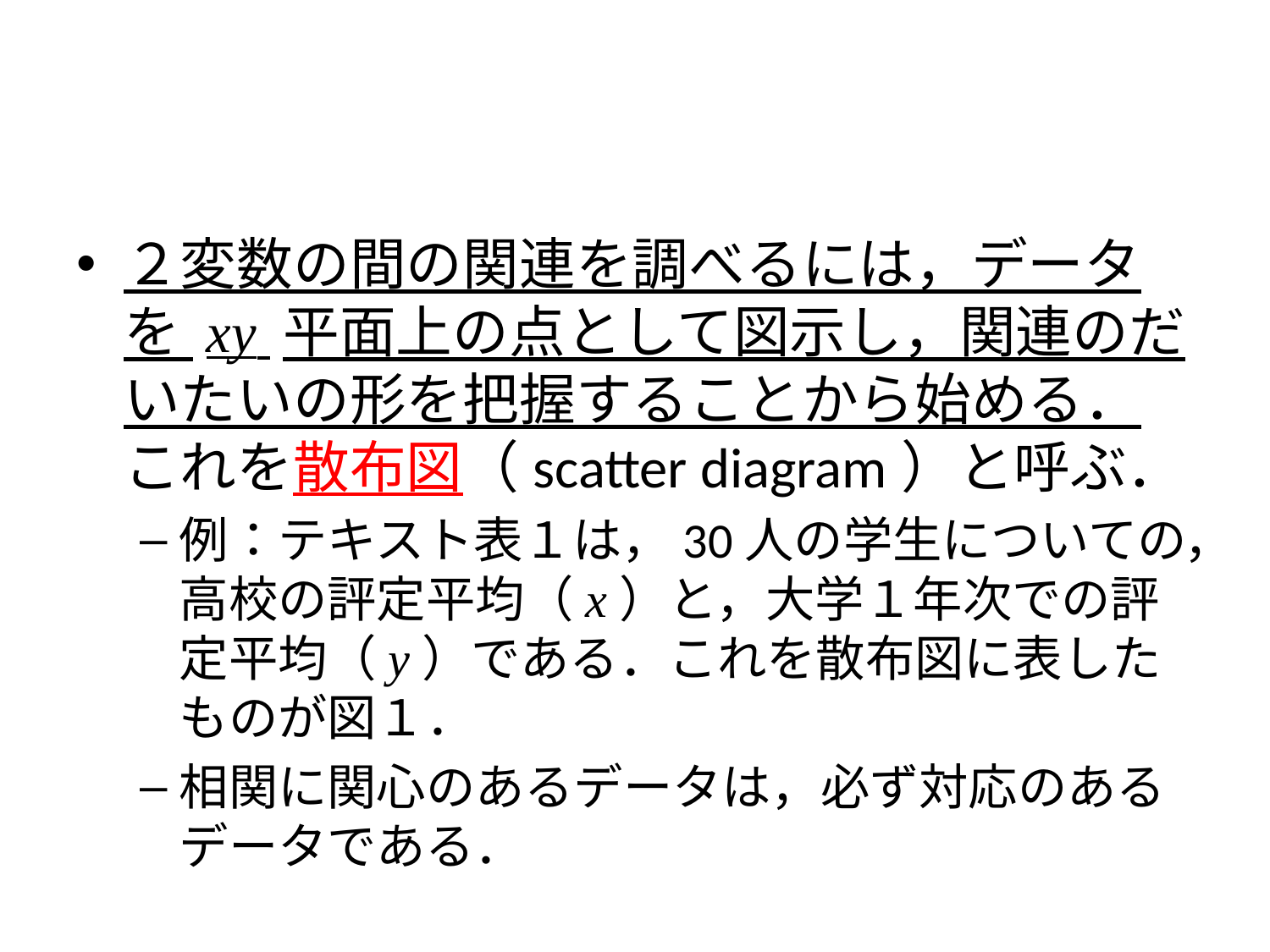

#
２変数の間の関連を調べるには，データを xy 平面上の点として図示し，関連のだいたいの形を把握することから始める．これを散布図（scatter diagram）と呼ぶ．
例：テキスト表１は，30人の学生についての，高校の評定平均（x）と，大学１年次での評定平均（y）である．これを散布図に表したものが図１．
相関に関心のあるデータは，必ず対応のあるデータである．